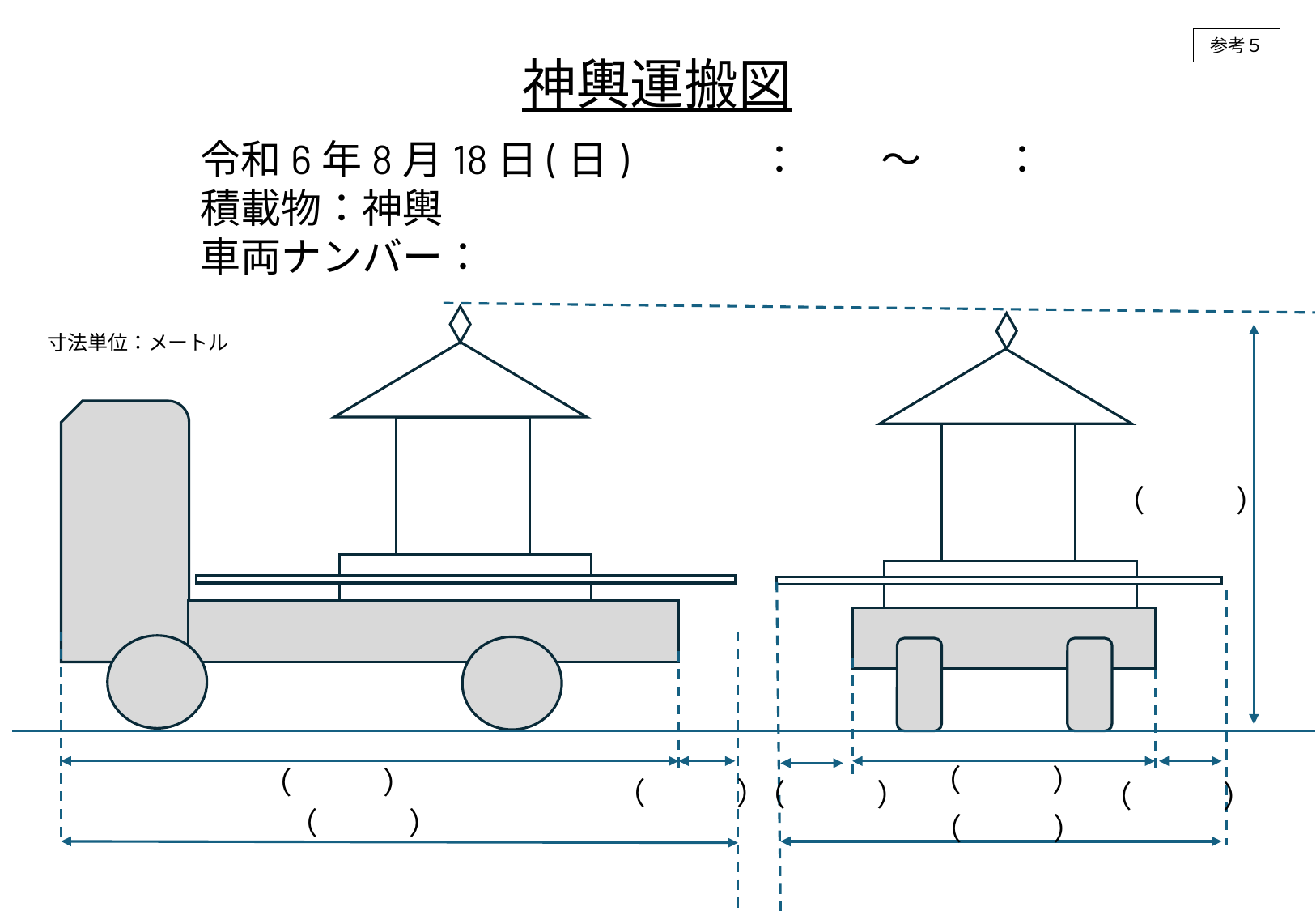

参考５
神輿運搬図
令和6年8月18日(日)　　　：　　～　　：
積載物：神輿
車両ナンバー：

寸法単位：メートル

（　　　）

（　　　）
（　　　）
（　　　）
（　　　）
（　　　）
（　　　）
（　　　）